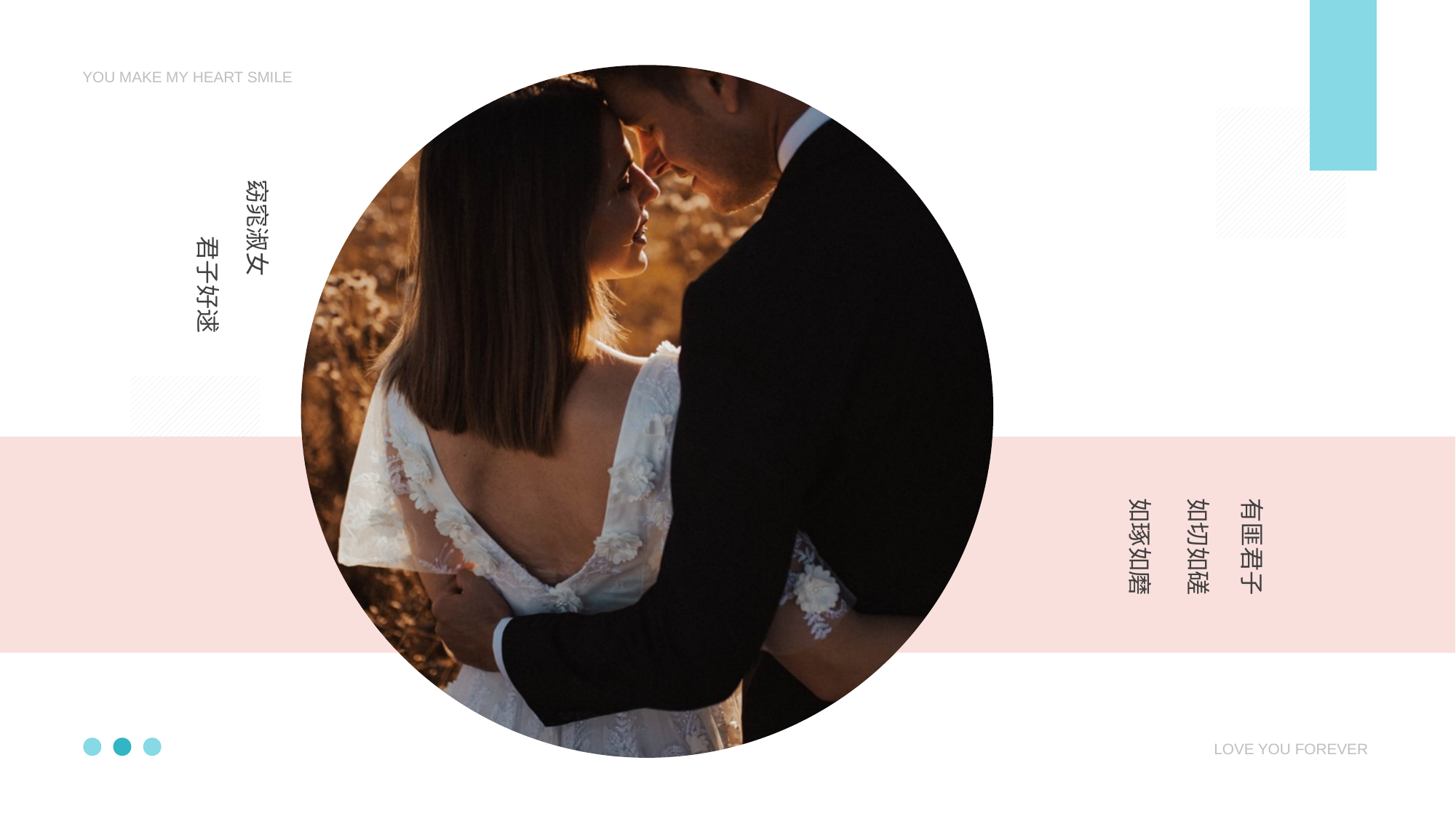

YOU MAKE MY HEART SMILE

窈窕淑女
君子好逑

如琢如磨
如切如磋
有匪君子
LOVE YOU FOREVER